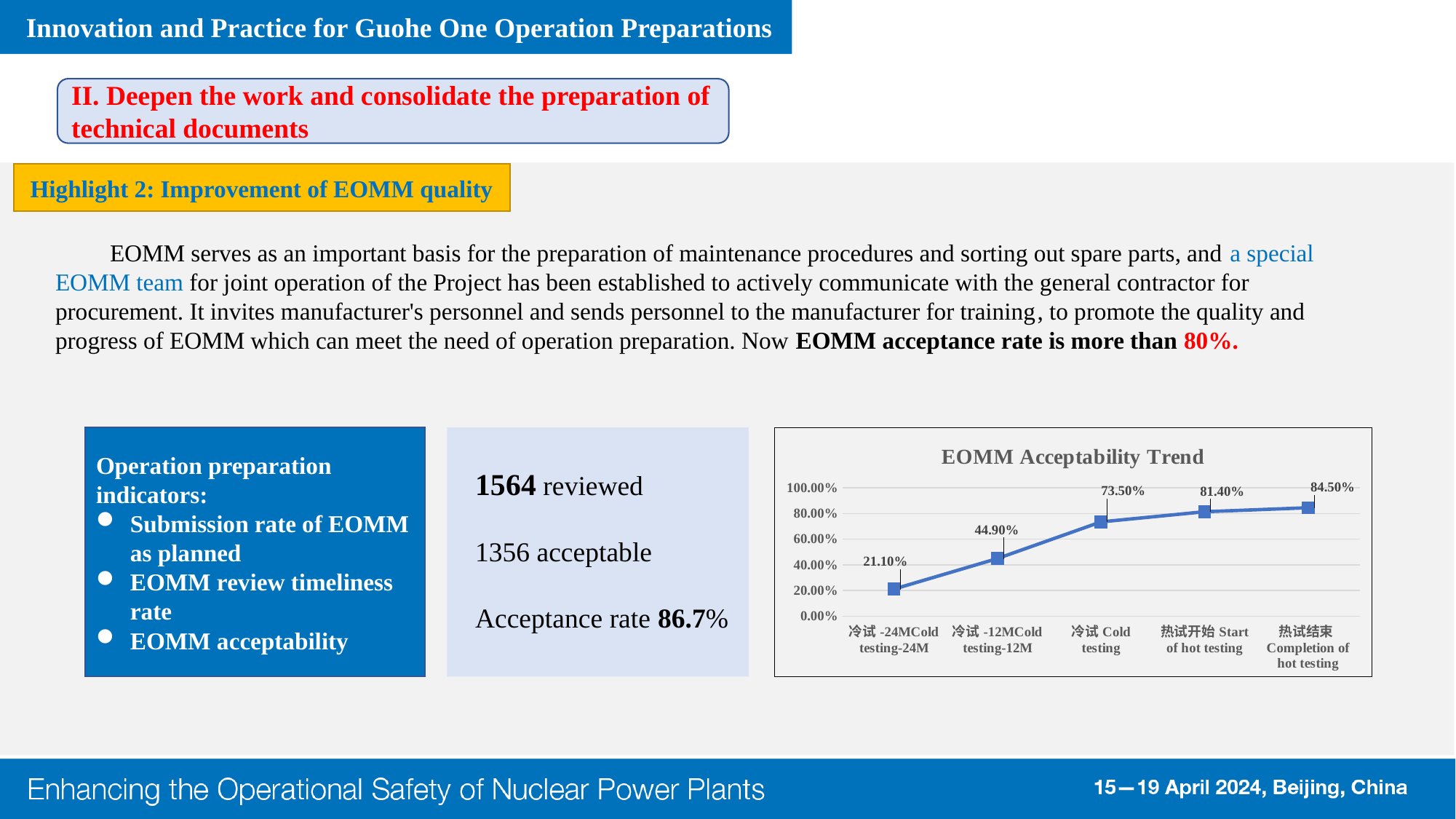

Innovation and Practice for Guohe One Operation Preparations
II. Deepen the work and consolidate the preparation of technical documents

Highlight 2: Improvement of EOMM quality
EOMM serves as an important basis for the preparation of maintenance procedures and sorting out spare parts, and a special EOMM team for joint operation of the Project has been established to actively communicate with the general contractor for procurement. It invites manufacturer's personnel and sends personnel to the manufacturer for training, to promote the quality and progress of EOMM which can meet the need of operation preparation. Now EOMM acceptance rate is more than 80%.
1564 reviewed
1356 acceptable
Acceptance rate 86.7%
Operation preparation indicators:
Submission rate of EOMM as planned
EOMM review timeliness rate
EOMM acceptability

### Chart: EOMM Acceptability Trend

| Category | 系列 1Series 1 |
|---|---|
| 冷试-24MCold testing-24M | 0.211 |
| 冷试-12MCold testing-12M | 0.449 |
| 冷试Cold testing | 0.735 |
| 热试开始Start of hot testing | 0.814 |
| 热试结束Completion of hot testing | 0.845 |